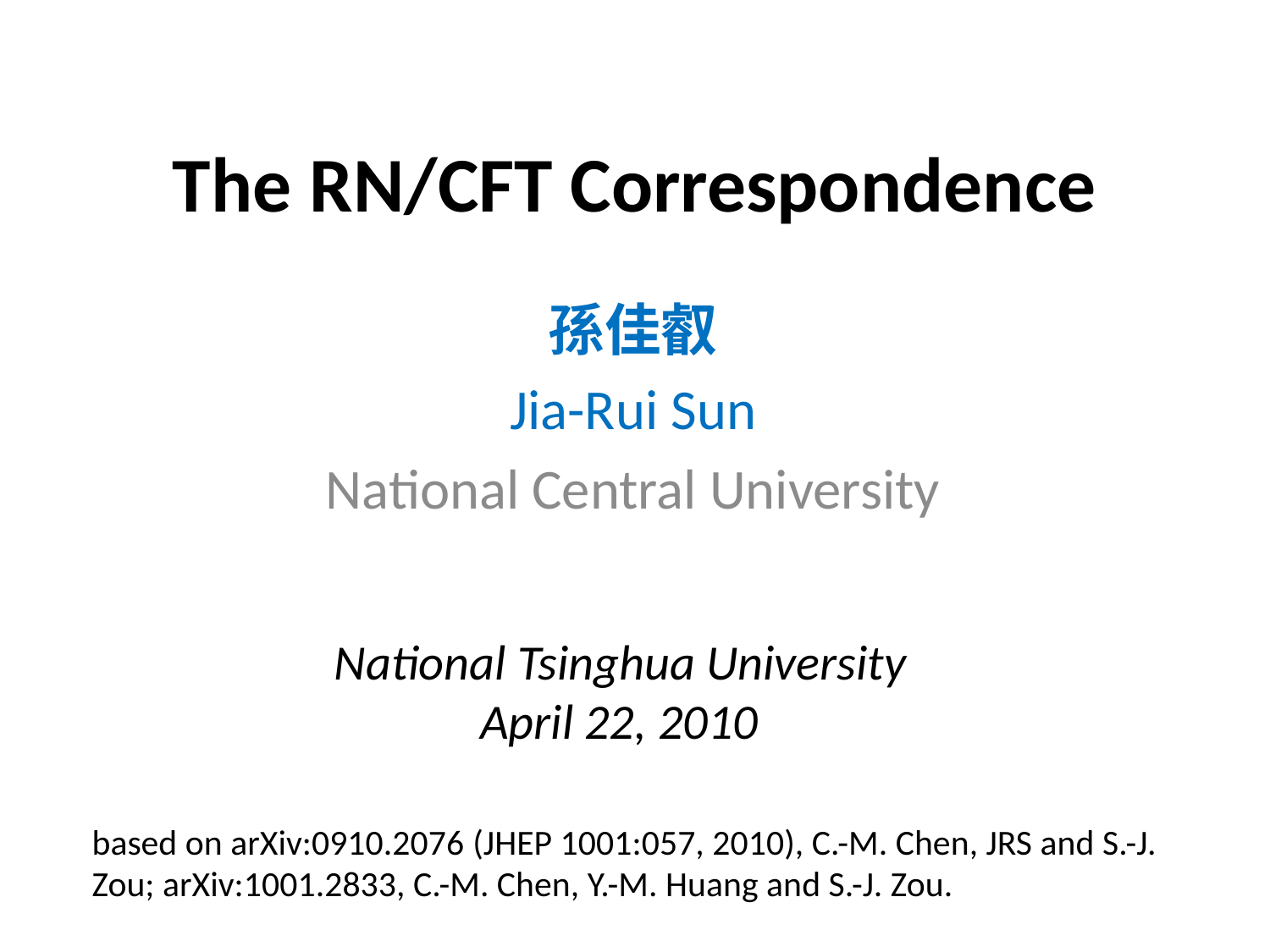

# The RN/CFT Correspondence
孫佳叡
Jia-Rui Sun
National Central University
           National Tsinghua University
                        April 22, 2010

based on arXiv:0910.2076 (JHEP 1001:057, 2010), C.-M. Chen, JRS and S.-J. Zou; arXiv:1001.2833, C.-M. Chen, Y.-M. Huang and S.-J. Zou.